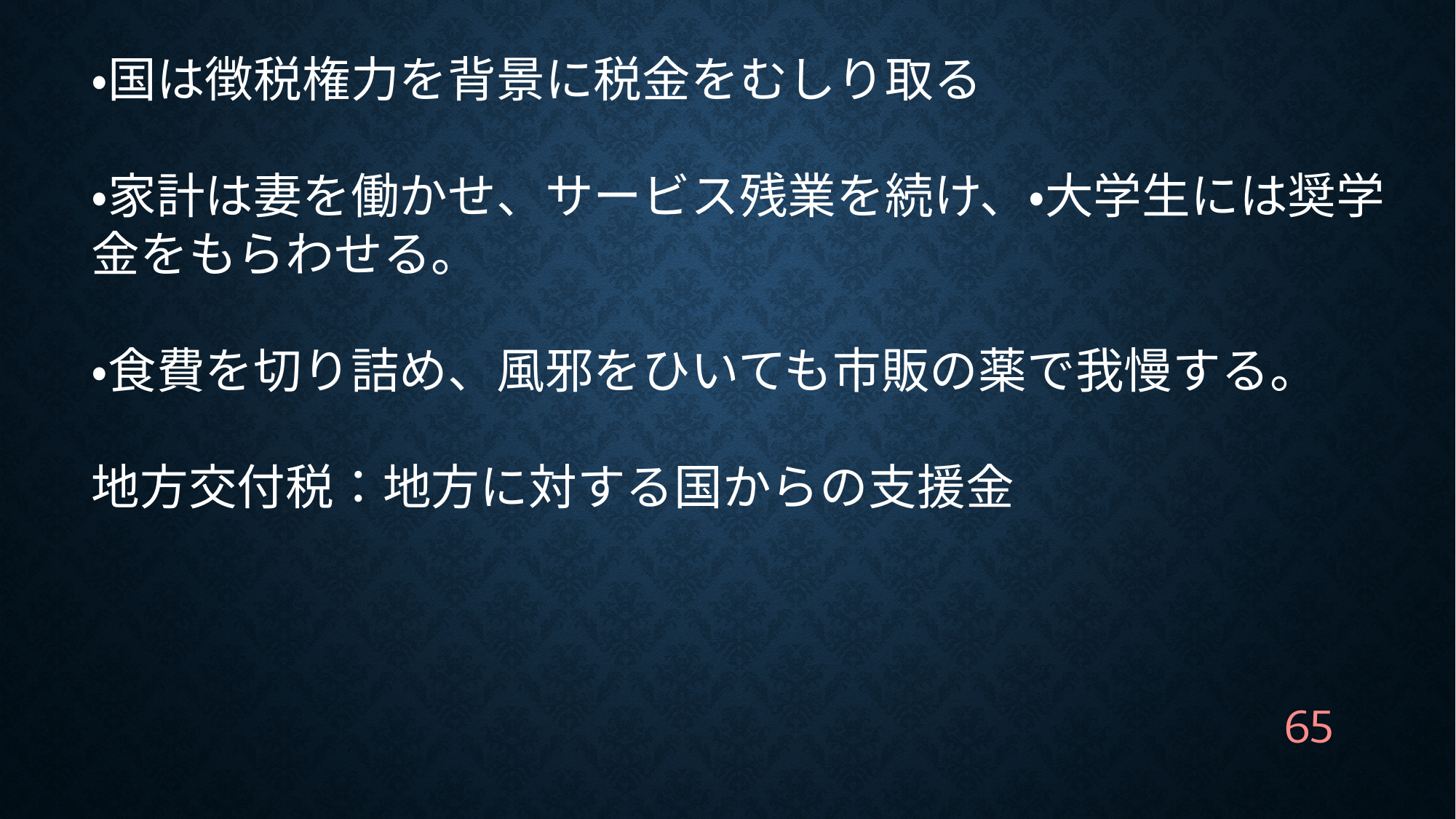

・国は徴税権力を背景に税金をむしり取る

・家計は妻を働かせ、サービス残業を続け、・大学生には奨学金をもらわせる。

・食費を切り詰め、風邪をひいても市販の薬で我慢する。

地方交付税：地方に対する国からの支援金
65